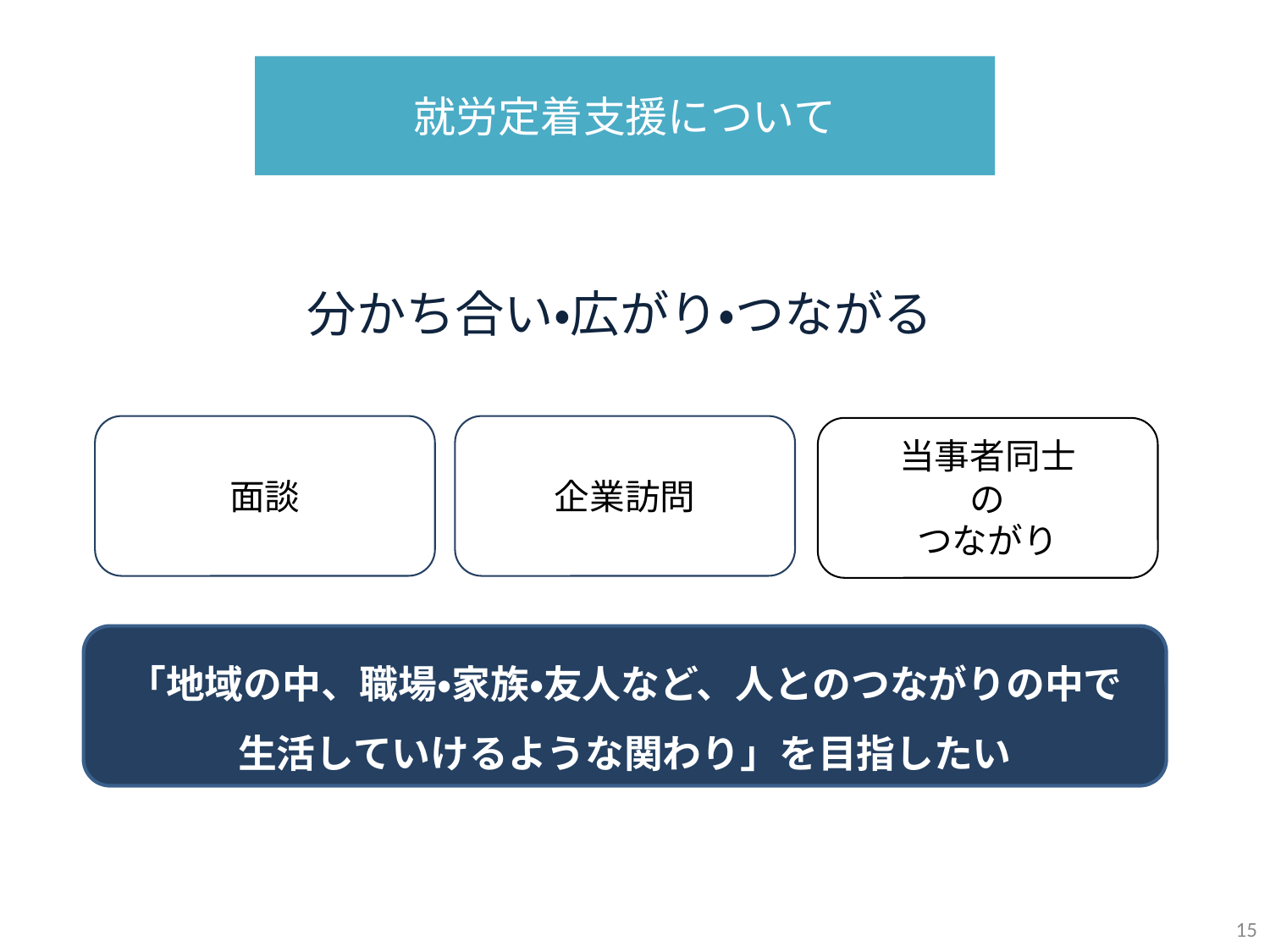

# 就労定着支援について
分かち合い・広がり・つながる
面談
企業訪問
当事者同士
の
つながり
「地域の中、職場・家族・友人など、人とのつながりの中で
生活していけるような関わり」を目指したい
15